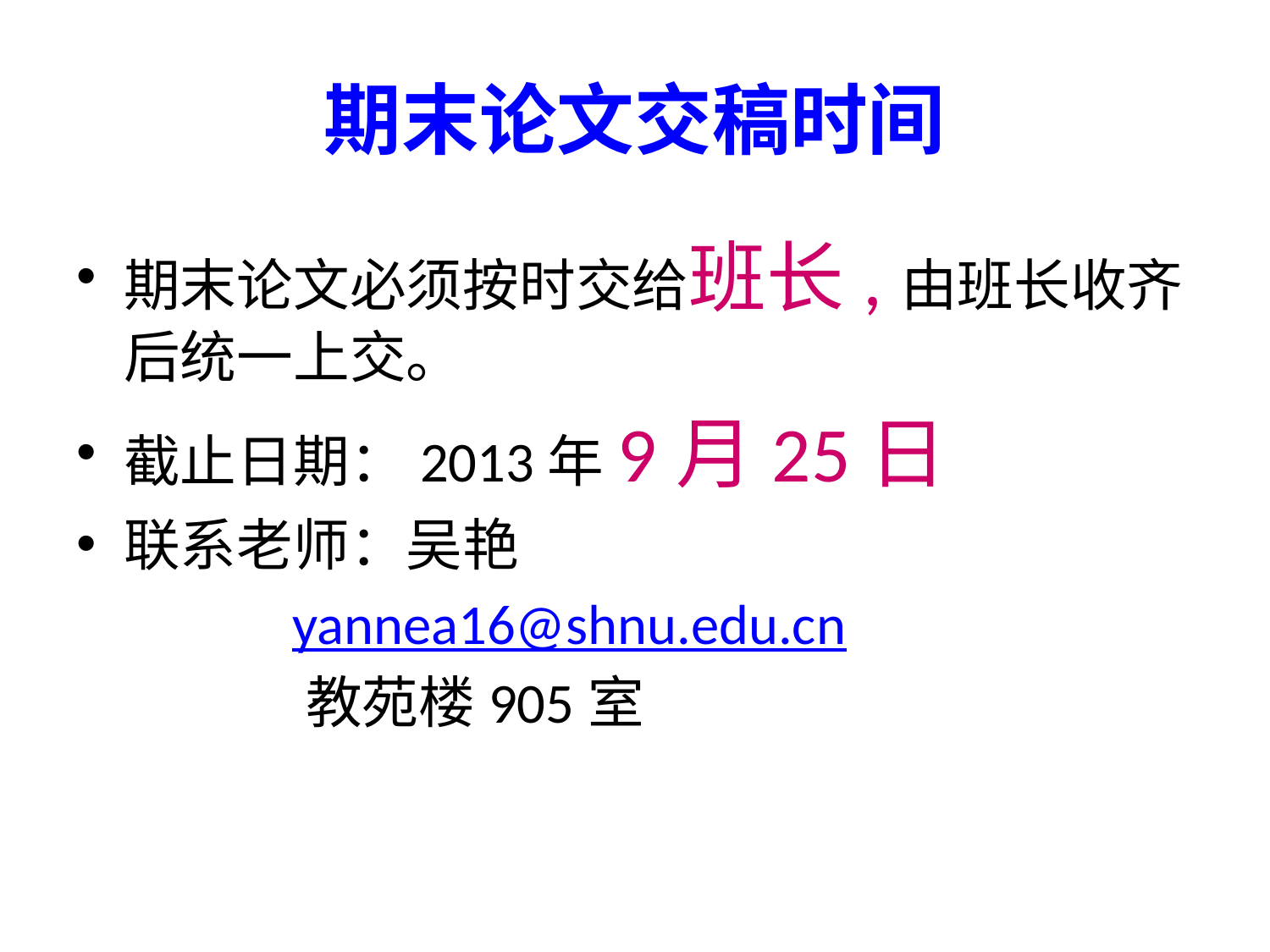

# 期末论文交稿时间
期末论文必须按时交给班长,由班长收齐后统一上交。
截止日期：2013年9月25日
联系老师：吴艳
                 yannea16@shnu.edu.cn
                 教苑楼905室